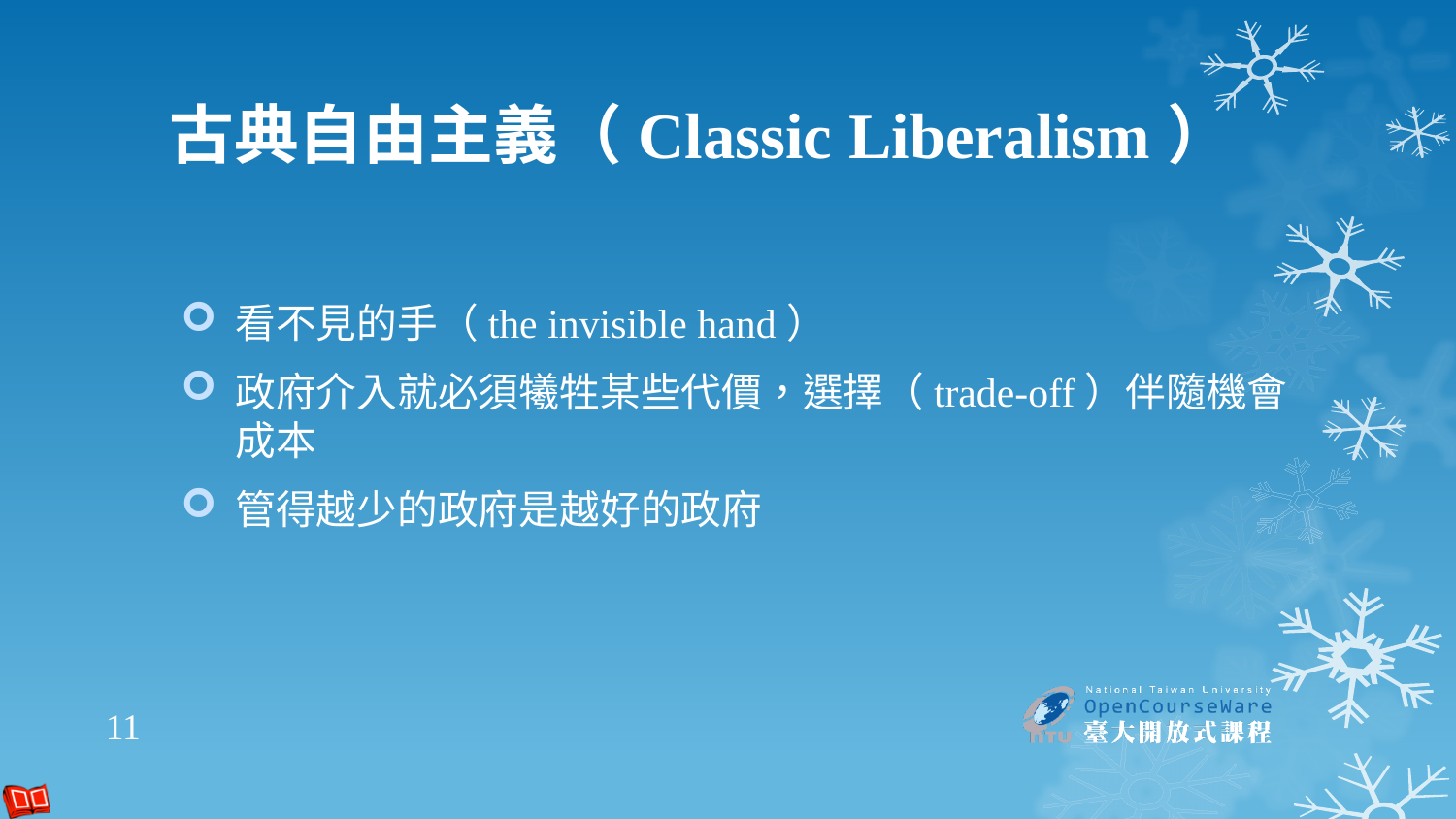

# 古典自由主義（Classic Liberalism）
看不見的手（the invisible hand）
政府介入就必須犧牲某些代價，選擇（trade-off）伴隨機會成本
管得越少的政府是越好的政府

11